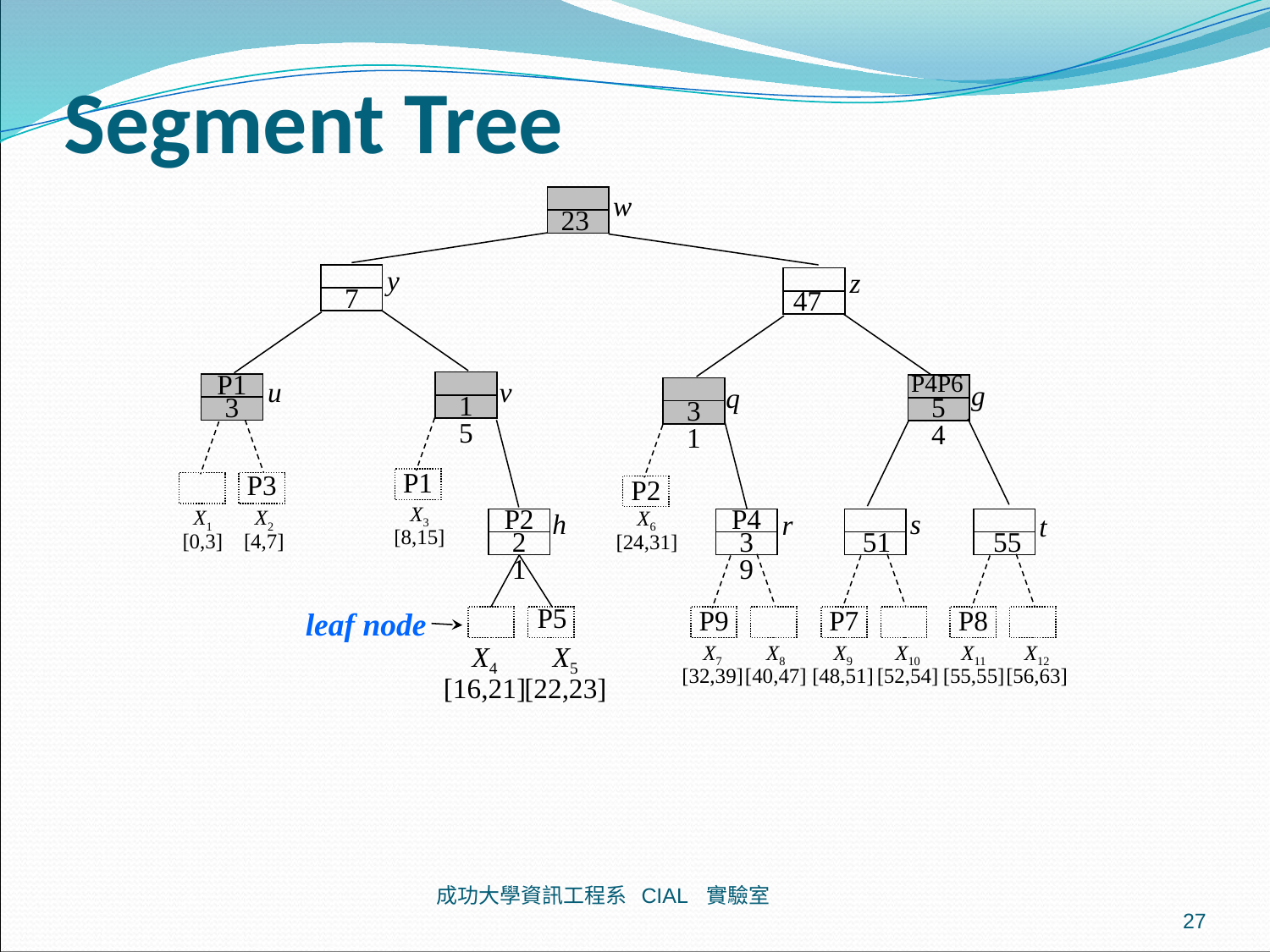

# Segment Tree

w
23

y

z

7

47

P1
P4P6

u
v

g

q
15

3
54

31

15

P1

P3

P2
X3
[8,15]
X1
[0,3]
X2
[4,7]
X6
[24,31]
h
s
r
P2
P4

t

21
39
51
55

leaf node

P5

P9
P7
P8

X4
[16,21]
X5
[22,23]
X7
[32,39]
X8
[40,47]
X9
[48,51]
X10
[52,54]
X11
[55,55]
X12
[56,63]
成功大學資訊工程系  CIAL 實驗室

27